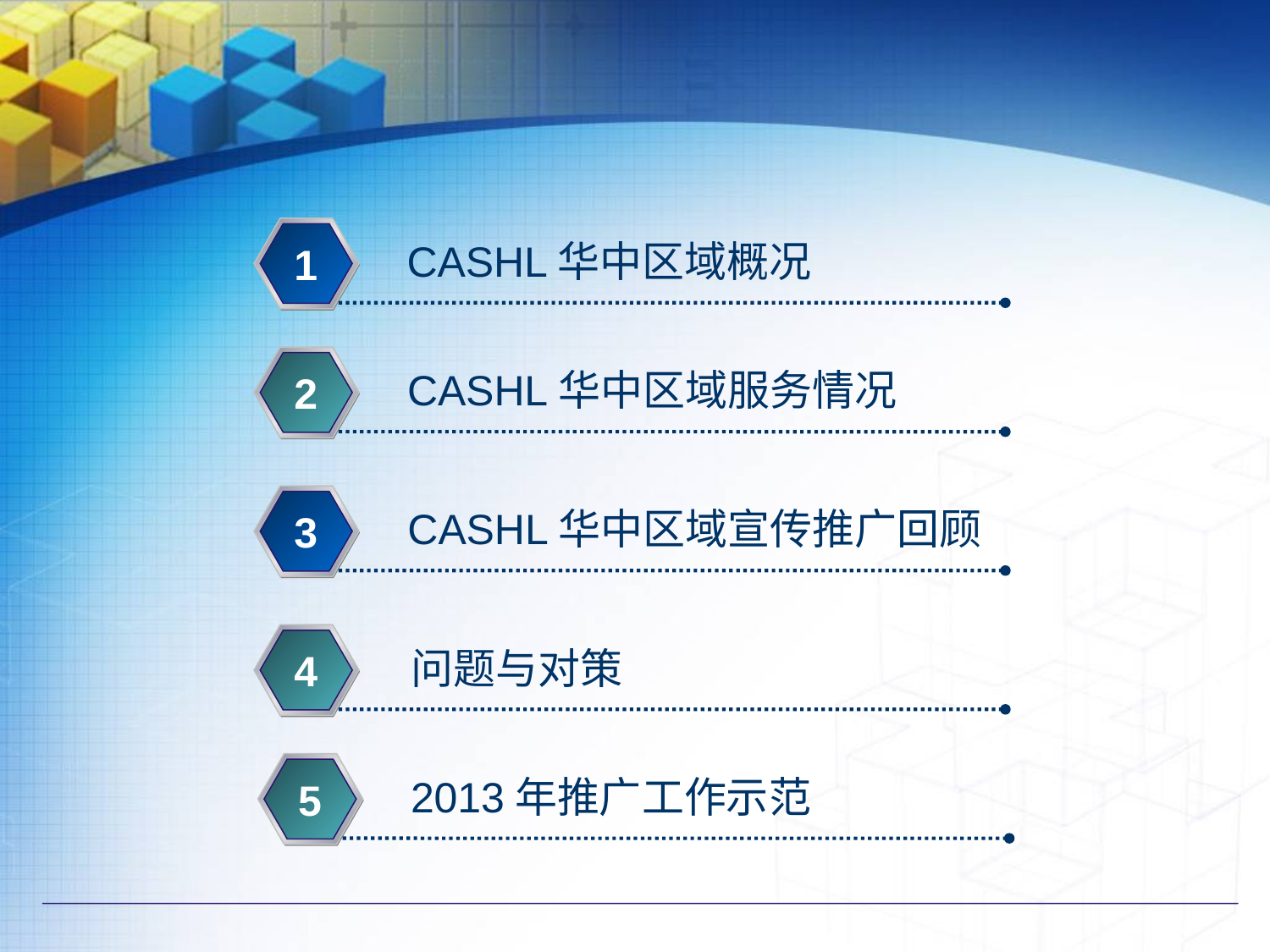

CASHL华中区域概况
1

CASHL华中区域服务情况
2

CASHL华中区域宣传推广回顾
3

问题与对策
4

2013年推广工作示范
5